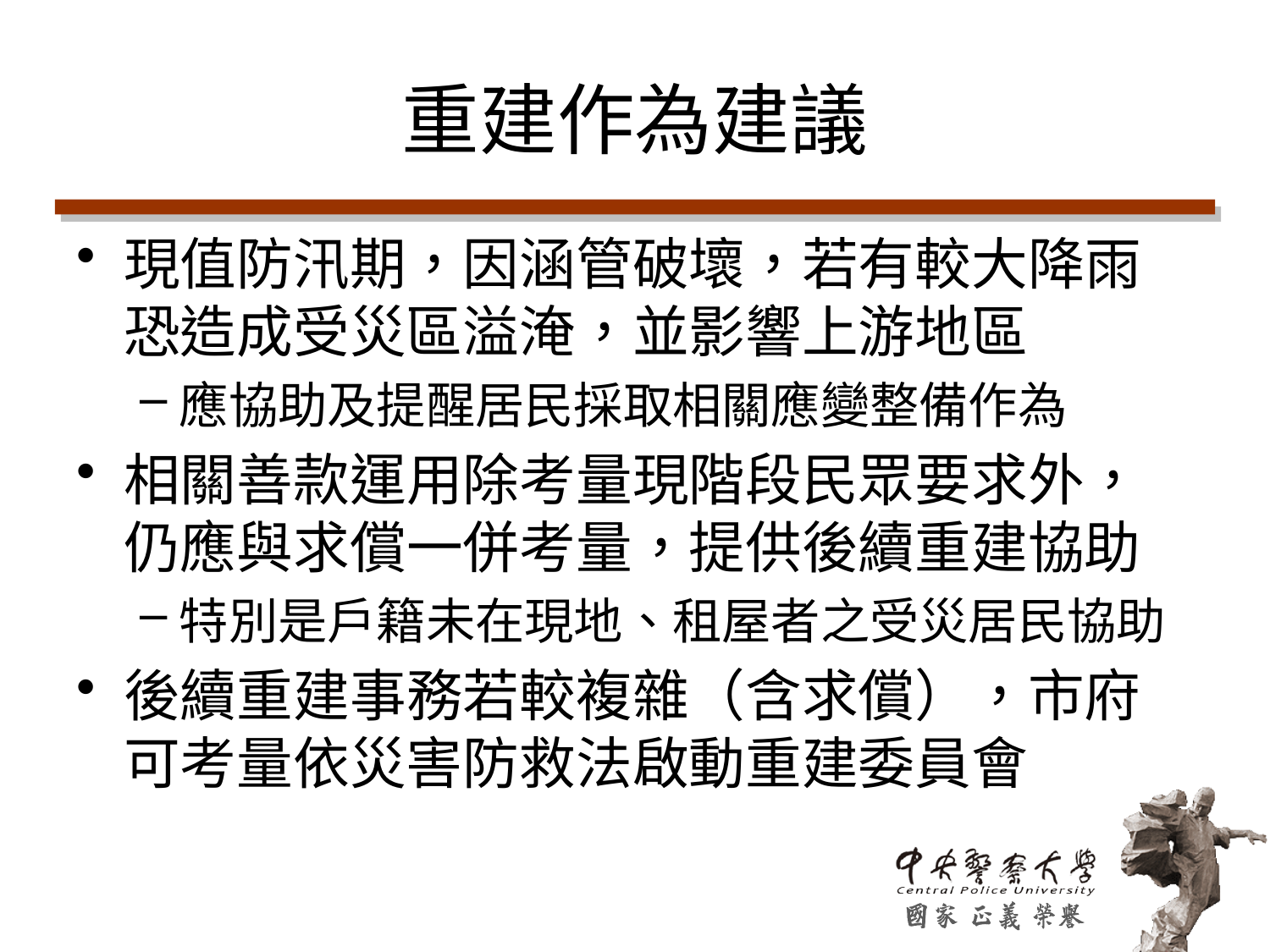

# 重建作為建議
現值防汛期，因涵管破壞，若有較大降雨恐造成受災區溢淹，並影響上游地區
應協助及提醒居民採取相關應變整備作為
相關善款運用除考量現階段民眾要求外，仍應與求償一併考量，提供後續重建協助
特別是戶籍未在現地、租屋者之受災居民協助
後續重建事務若較複雜（含求償），市府可考量依災害防救法啟動重建委員會